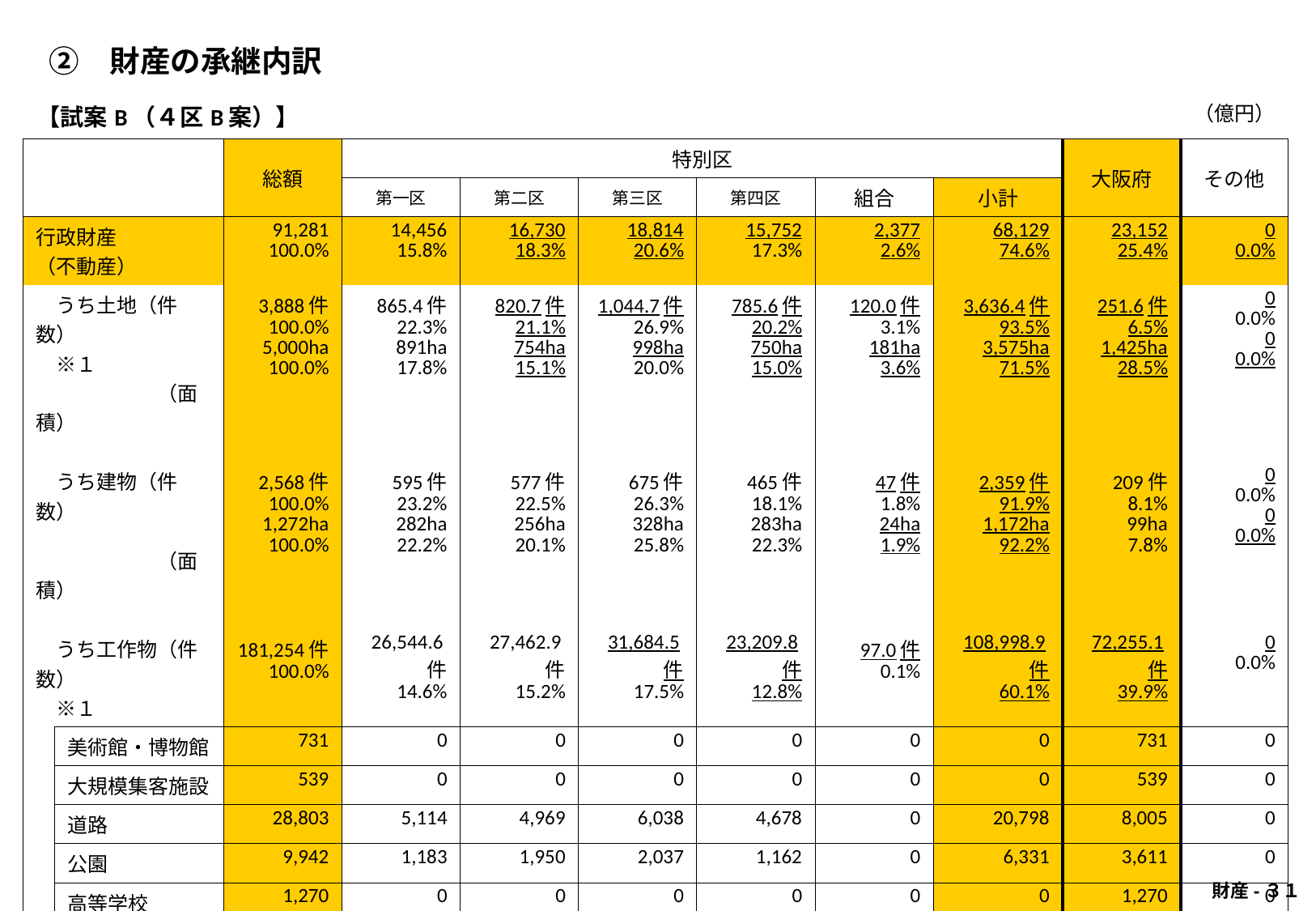

②　財産の承継内訳
| 【試案B（４区B案）】 |  |  |  |  |  |  |  | （億円） |  |  |
| --- | --- | --- | --- | --- | --- | --- | --- | --- | --- | --- |
|  |  | 総額 | 特別区 |  |  |  |  |  | 大阪府 | その他 |
|  |  |  | 第一区 | 第二区 | 第三区 | 第四区 | 組合 | 小計 |  |  |
| 行政財産 （不動産） |  | 91,281 100.0% | 14,456 15.8% | 16,730 18.3% | 18,814 20.6% | 15,752 17.3% | 2,377 2.6% | 68,129 74.6% | 23,152 25.4% | 0 0.0% |
| うち土地（件数） 　※１ 　　　　　　（面積） |  | 3,888件 100.0% 5,000ha 100.0% | 865.4件 22.3% 891ha 17.8% | 820.7件 21.1% 754ha 15.1% | 1,044.7件 26.9% 998ha 20.0% | 785.6件 20.2% 750ha 15.0% | 120.0件 3.1% 181ha 3.6% | 3,636.4件 93.5% 3,575ha 71.5% | 251.6件 6.5% 1,425ha 28.5% | 0 0.0% 0 0.0% |
| うち建物（件数） 　　　　　　（面積） |  | 2,568件 100.0% 1,272ha 100.0% | 595件 23.2% 282ha 22.2% | 577件 22.5% 256ha 20.1% | 675件 26.3% 328ha 25.8% | 465件 18.1% 283ha 22.3% | 47件 1.8% 24ha 1.9% | 2,359件 91.9% 1,172ha 92.2% | 209件 8.1% 99ha 7.8% | 0 0.0% 0 0.0% |
| うち工作物（件数） 　※１ |  | 181,254件 100.0% | 26,544.6件 14.6% | 27,462.9件 15.2% | 31,684.5件 17.5% | 23,209.8件 12.8% | 97.0件 0.1% | 108,998.9件 60.1% | 72,255.1件 39.9% | 0 0.0% |
|  | 美術館・博物館 | 731 | 0 | 0 | 0 | 0 | 0 | 0 | 731 | 0 |
|  | 大規模集客施設 | 539 | 0 | 0 | 0 | 0 | 0 | 0 | 539 | 0 |
|  | 道路 | 28,803 | 5,114 | 4,969 | 6,038 | 4,678 | 0 | 20,798 | 8,005 | 0 |
|  | 公園 | 9,942 | 1,183 | 1,950 | 2,037 | 1,162 | 0 | 6,331 | 3,611 | 0 |
|  | 高等学校 | 1,270 | 0 | 0 | 0 | 0 | 0 | 0 | 1,270 | 0 |
|  | 大阪市立大学 | 48 | 0 | 0 | 0 | 0 | 0 | 0 | 48 | 0 |
|  | 消防 | 544 | 0 | 0 | 0 | 0 | 0 | 0 | 544 | 0 |
|  | 港湾施設 | 5,892 | 0 | 0 | 0 | 0 | 0 | 0 | 5,892 | 0 |
|  | その他 | 43,511 | 8,160 | 9,812 | 10,739 | 9,912 | 2,377 | 41,000 | 2,511 | 0 |
財産-３１